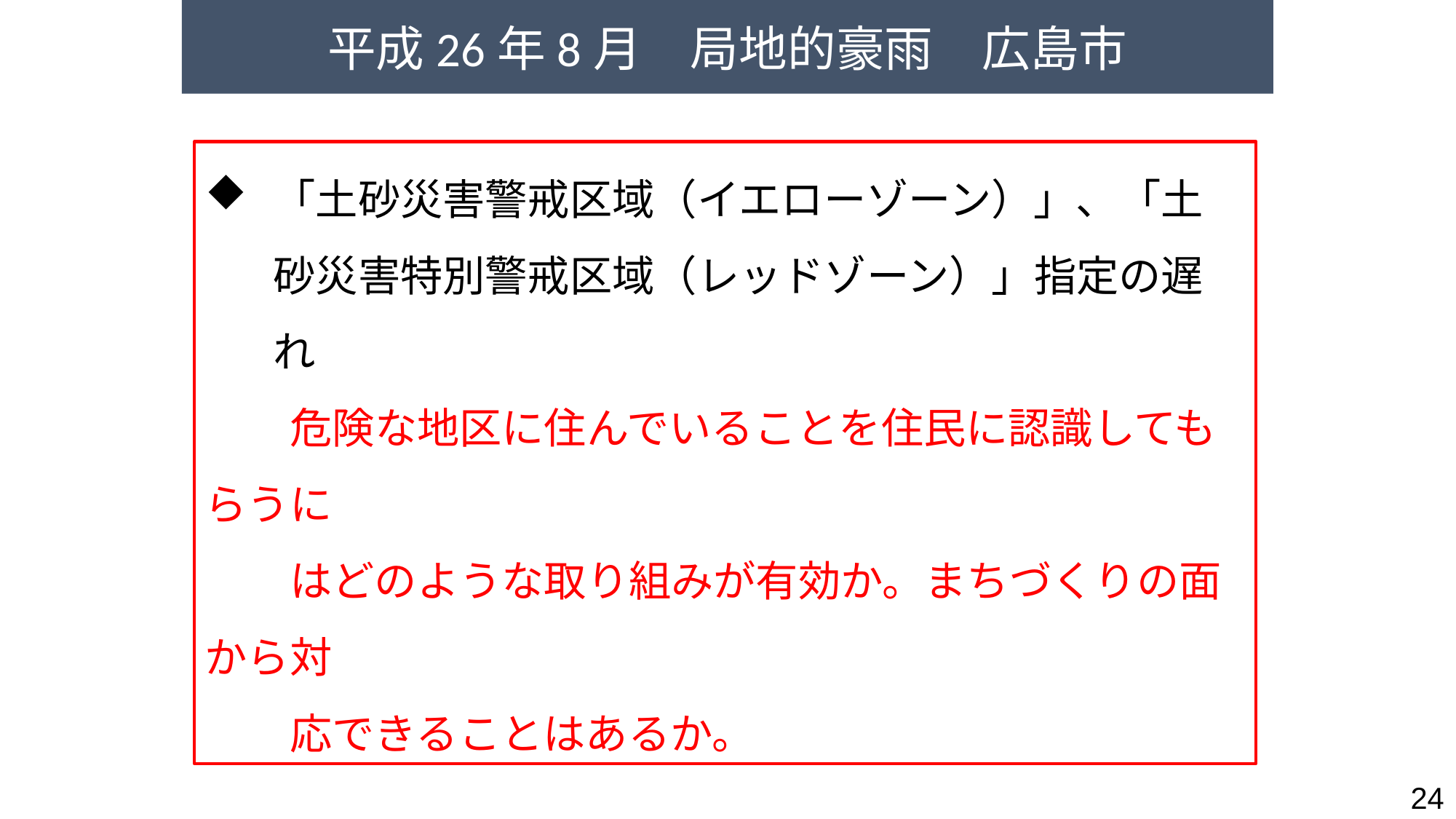

平成26年8月　局地的豪雨　広島市
「土砂災害警戒区域（イエローゾーン）」、「土砂災害特別警戒区域（レッドゾーン）」指定の遅れ
　　危険な地区に住んでいることを住民に認識してもらうに
　　はどのような取り組みが有効か。まちづくりの面から対
　　応できることはあるか。
24